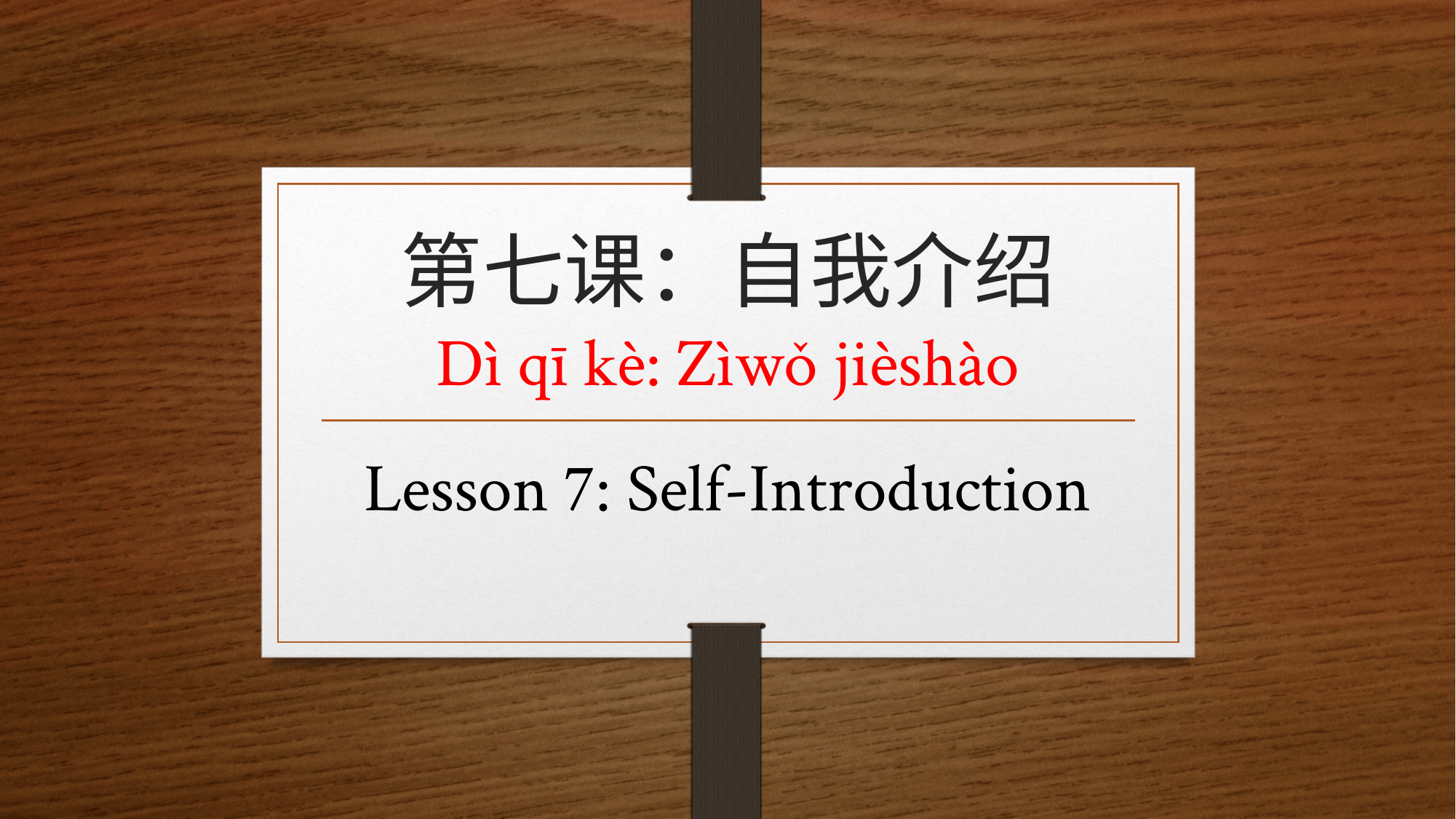

# 第七课：自我介绍 Dì qī kè: Zìwǒ jièshào
Lesson 7: Self-Introduction